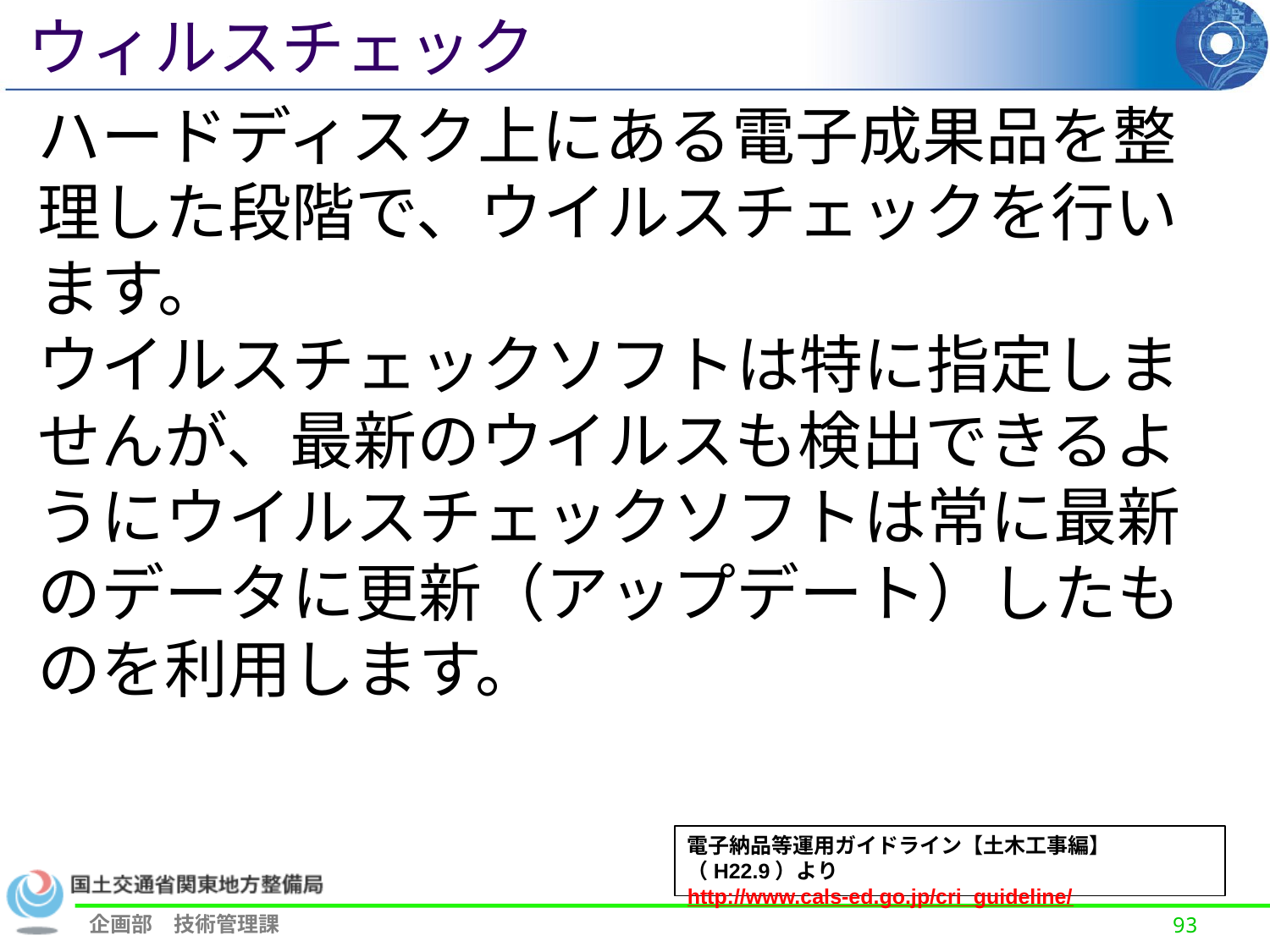

ウィルスチェック
ハードディスク上にある電子成果品を整理した段階で、ウイルスチェックを行います。
ウイルスチェックソフトは特に指定しませんが、最新のウイルスも検出できるようにウイルスチェックソフトは常に最新のデータに更新（アップデート）したものを利用します。
電子納品等運用ガイドライン【土木工事編】 （H22.9）より
http://www.cals-ed.go.jp/cri_guideline/